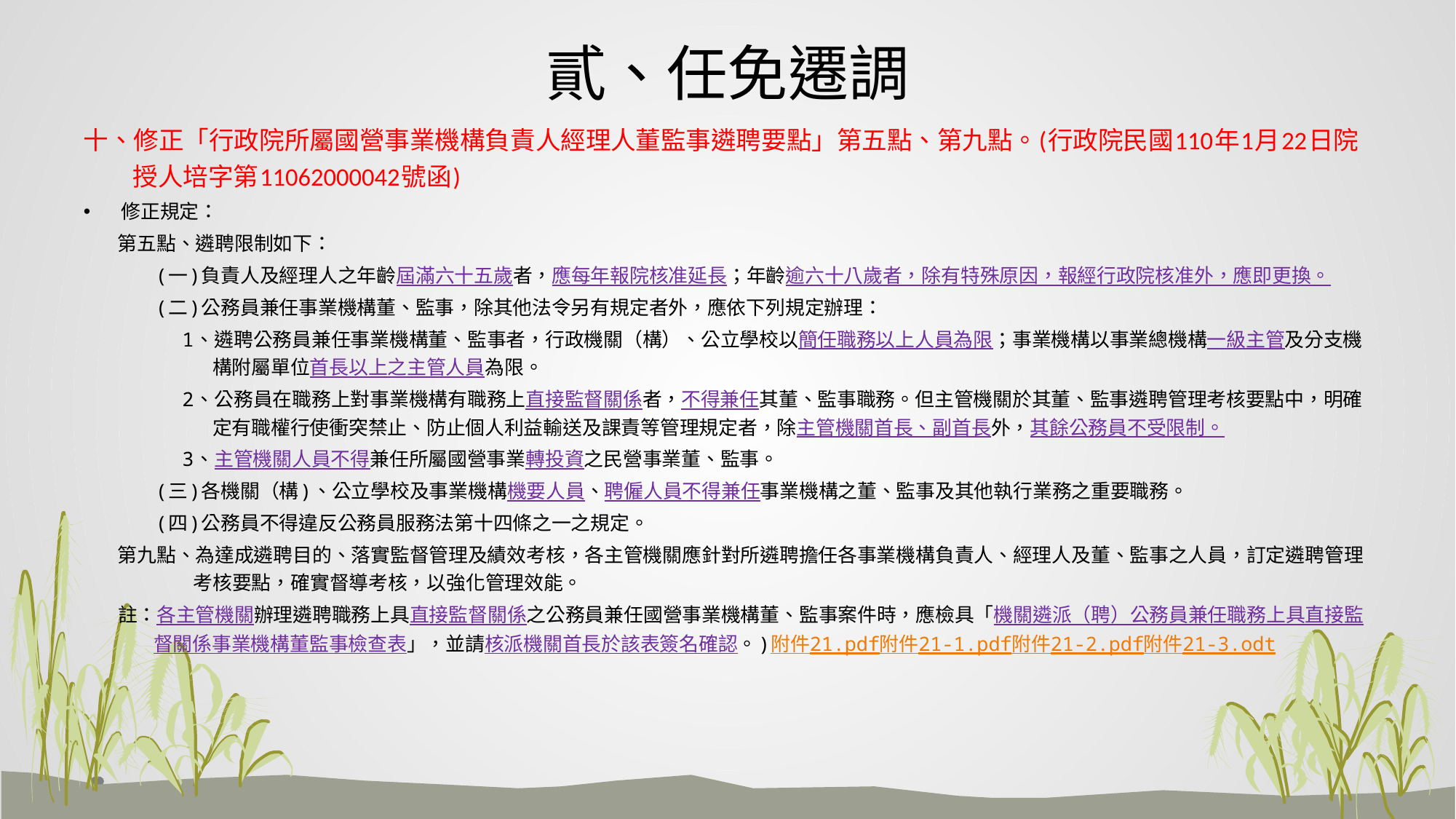

# 貳、任免遷調
十、修正「行政院所屬國營事業機構負責人經理人董監事遴聘要點」第五點、第九點。(行政院民國110年1月22日院授人培字第11062000042號函)
修正規定：
第五點、遴聘限制如下：
(一)負責人及經理人之年齡屆滿六十五歲者，應每年報院核准延長；年齡逾六十八歲者，除有特殊原因，報經行政院核准外，應即更換。
(二)公務員兼任事業機構董、監事，除其他法令另有規定者外，應依下列規定辦理：
1、遴聘公務員兼任事業機構董、監事者，行政機關（構）、公立學校以簡任職務以上人員為限；事業機構以事業總機構一級主管及分支機構附屬單位首長以上之主管人員為限。
2、公務員在職務上對事業機構有職務上直接監督關係者，不得兼任其董、監事職務。但主管機關於其董、監事遴聘管理考核要點中，明確定有職權行使衝突禁止、防止個人利益輸送及課責等管理規定者，除主管機關首長、副首長外，其餘公務員不受限制。
3、主管機關人員不得兼任所屬國營事業轉投資之民營事業董、監事。
(三)各機關（構)、公立學校及事業機構機要人員、聘僱人員不得兼任事業機構之董、監事及其他執行業務之重要職務。
(四)公務員不得違反公務員服務法第十四條之一之規定。
第九點、為達成遴聘目的、落實監督管理及績效考核，各主管機關應針對所遴聘擔任各事業機構負責人、經理人及董、監事之人員，訂定遴聘管理考核要點，確實督導考核，以強化管理效能。
註：各主管機關辦理遴聘職務上具直接監督關係之公務員兼任國營事業機構董、監事案件時，應檢具「機關遴派（聘）公務員兼任職務上具直接監督關係事業機構董監事檢查表」，並請核派機關首長於該表簽名確認。)附件21.pdf附件21-1.pdf附件21-2.pdf附件21-3.odt